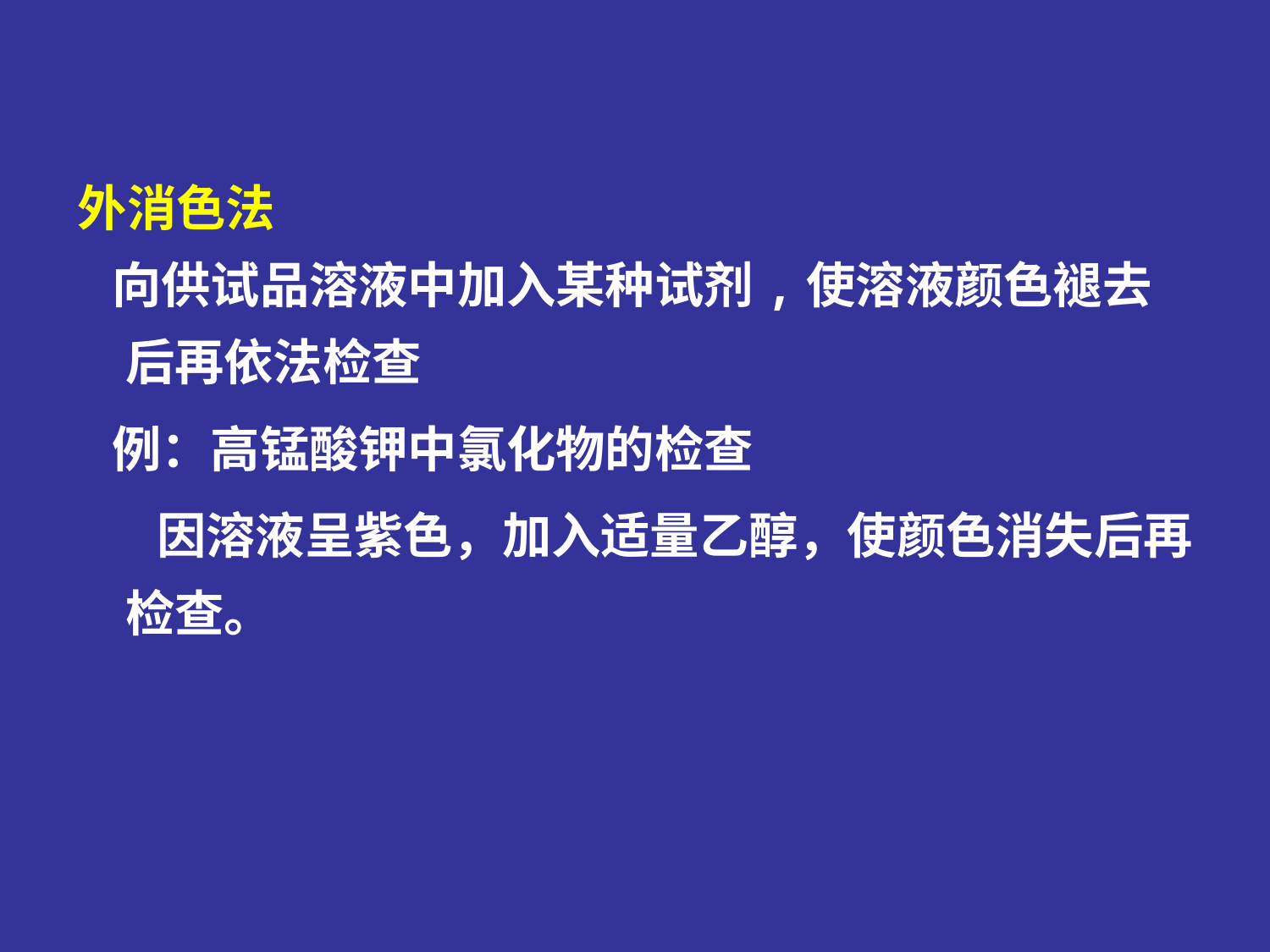

外消色法
  向供试品溶液中加入某种试剂,使溶液颜色褪去后再依法检查
  例：高锰酸钾中氯化物的检查
      因溶液呈紫色，加入适量乙醇，使颜色消失后再检查。